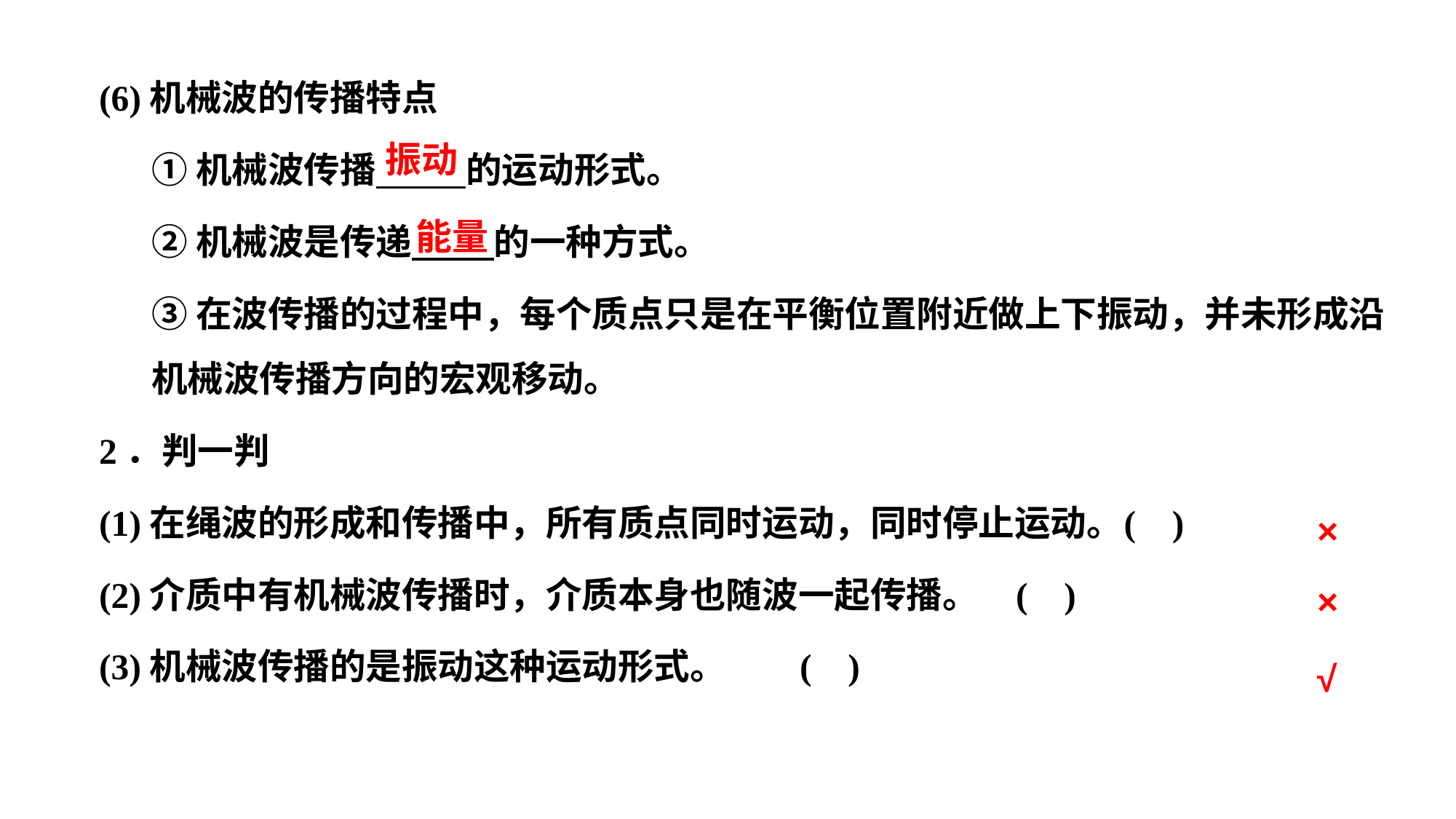

(6)机械波的传播特点
	①机械波传播           的运动形式。
	②机械波是传递          的一种方式。
	③在波传播的过程中，每个质点只是在平衡位置附近做上下振动，并未形成沿机械波传播方向的宏观移动。
2．判一判
(1)在绳波的形成和传播中，所有质点同时运动，同时停止运动。		(    )
(2)介质中有机械波传播时，介质本身也随波一起传播。			(    )
(3)机械波传播的是振动这种运动形式。						(    )
振动
能量
×
×
√